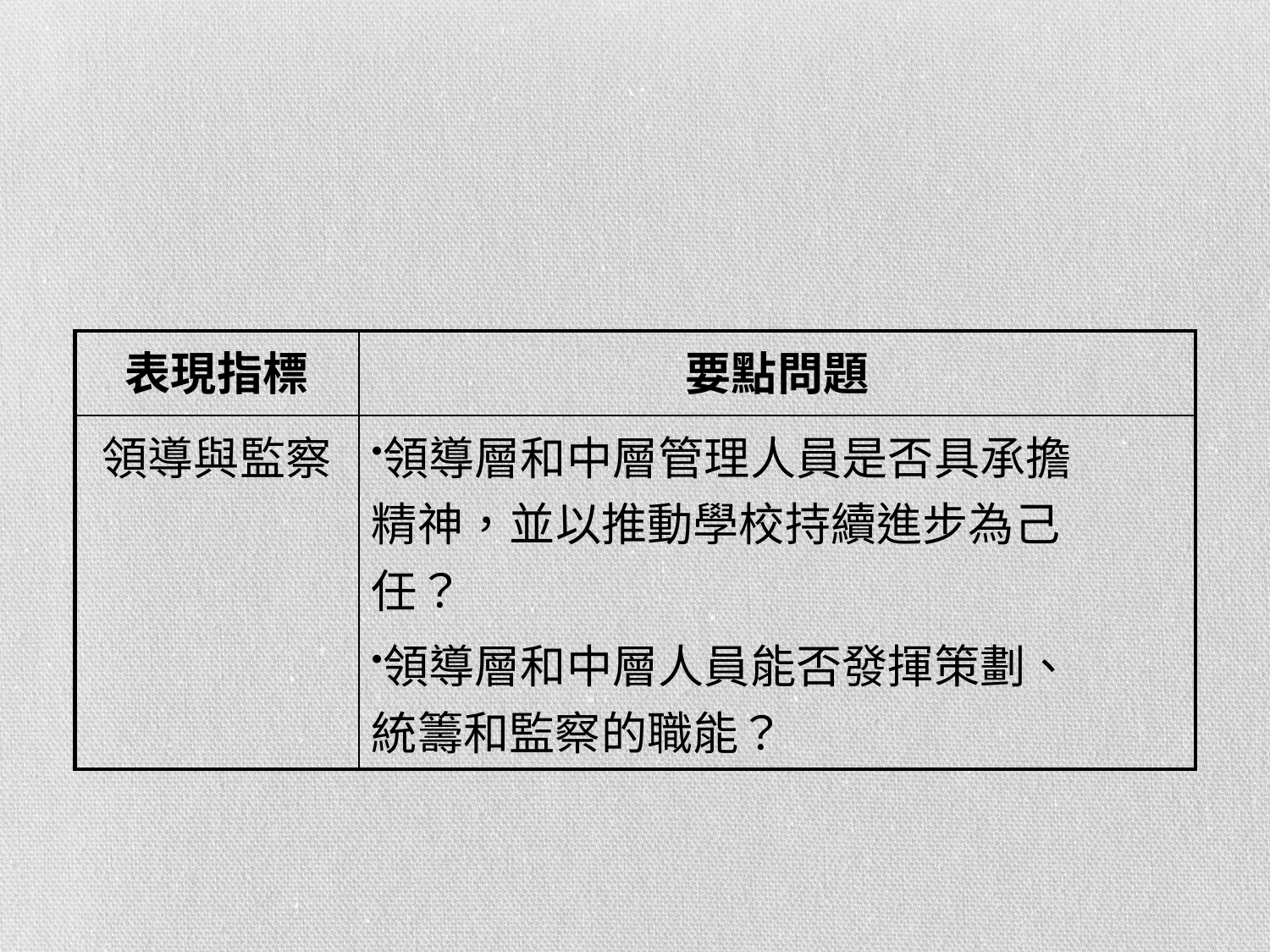

#
| 表現指標 | 要點問題 |
| --- | --- |
| 領導與監察 | 領導層和中層管理人員是否具承擔 精神，並以推動學校持續進步為己 任？ 領導層和中層人員能否發揮策劃、 統籌和監察的職能？ |